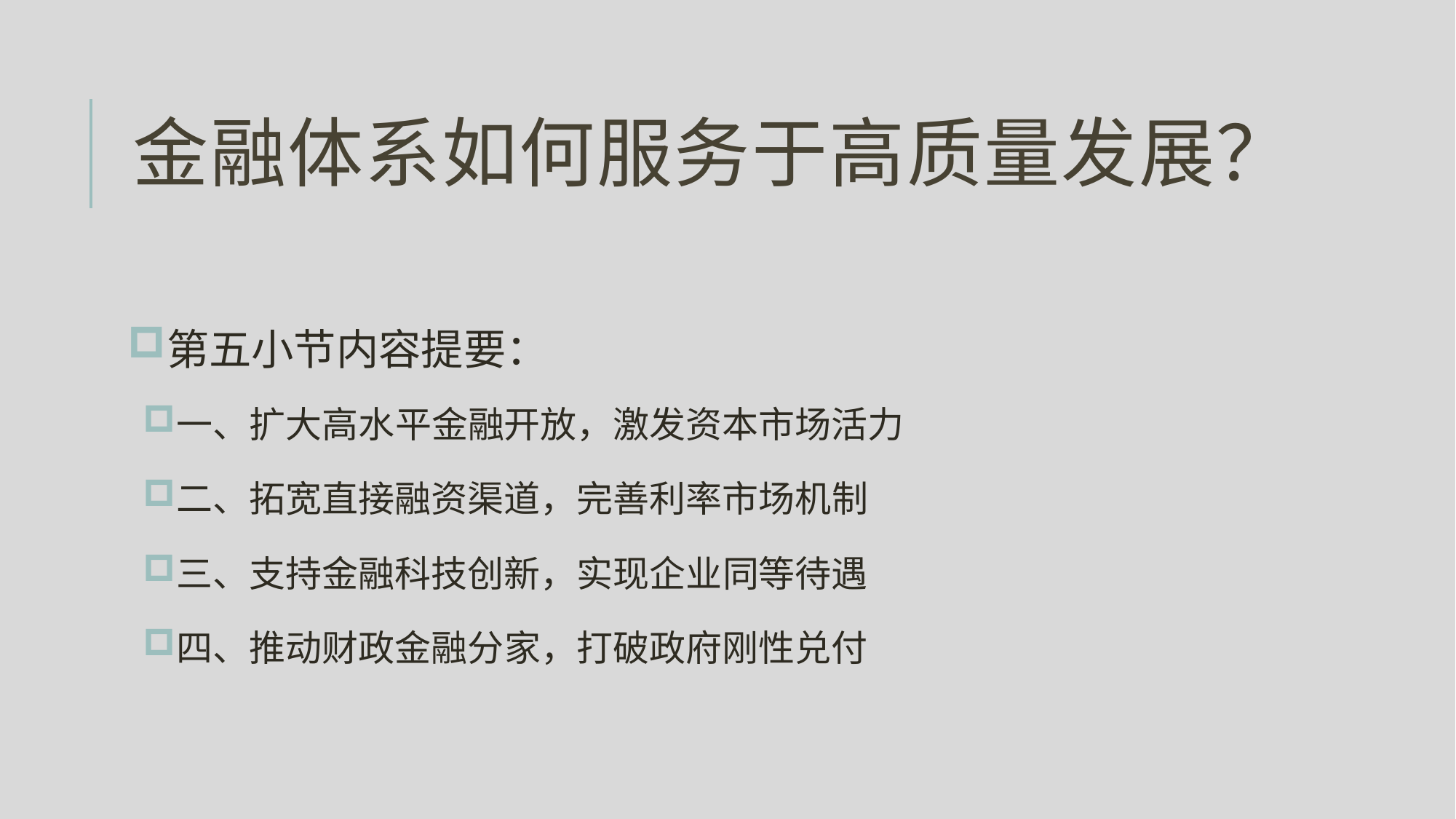

# 金融体系如何服务于高质量发展？
第五小节内容提要：
一、扩大高水平金融开放，激发资本市场活力
二、拓宽直接融资渠道，完善利率市场机制
三、支持金融科技创新，实现企业同等待遇
四、推动财政金融分家，打破政府刚性兑付